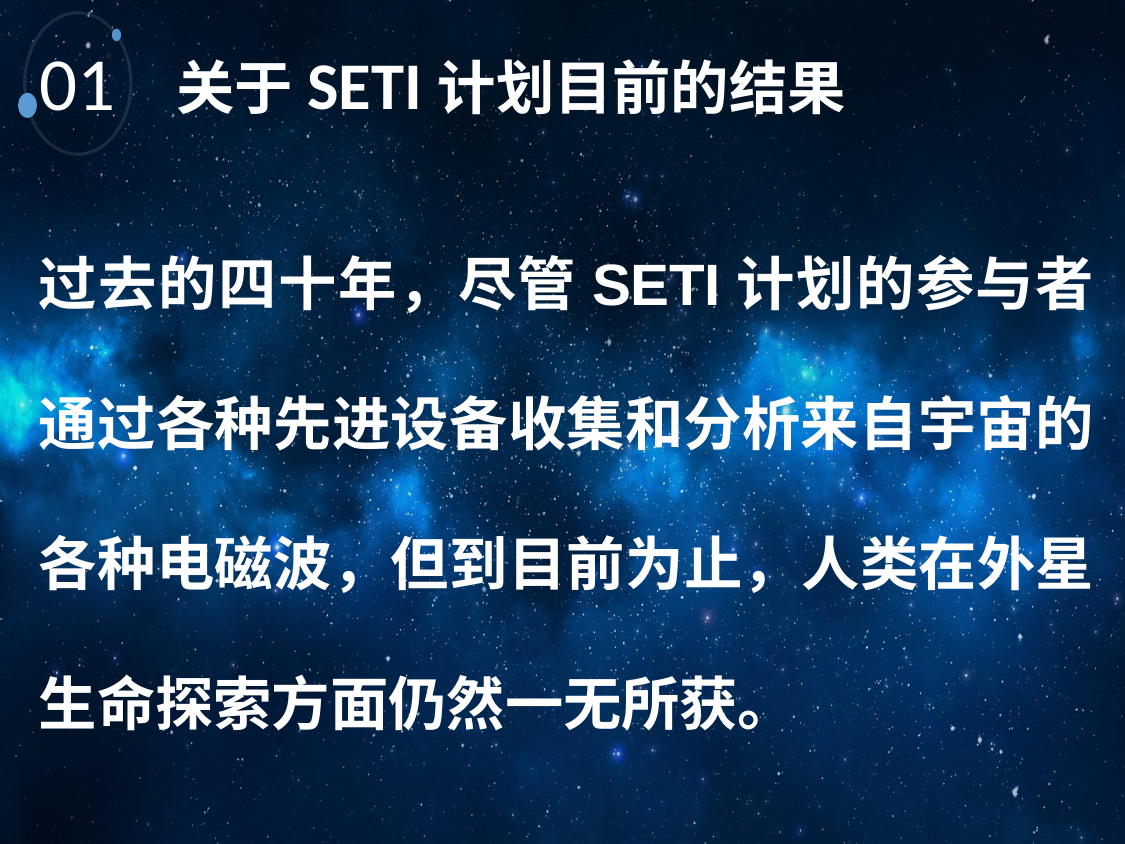

01
关于SETI计划目前的结果
过去的四十年，尽管SETI计划的参与者通过各种先进设备收集和分析来自宇宙的各种电磁波，但到目前为止，人类在外星生命探索方面仍然一无所获。